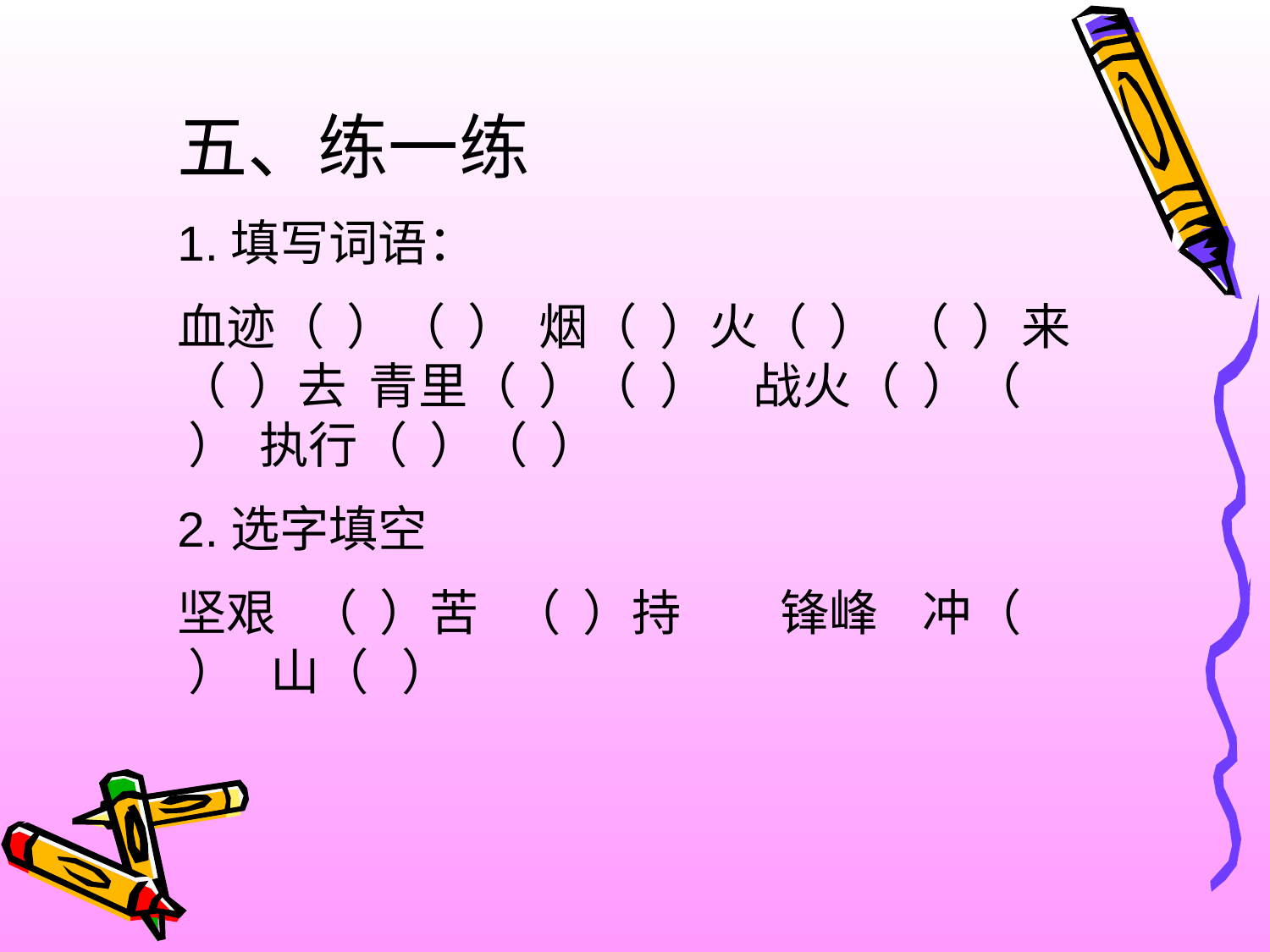

五、练一练
1.填写词语：
血迹（  ）（  ）  烟（  ）火（  ）  （  ）来（  ）去  青里（  ）（  ）    战火（  ）（  ）  执行（  ）（  ）
2.选字填空
坚艰   （  ）苦   （  ）持         锋峰    冲（  ）   山（   ）